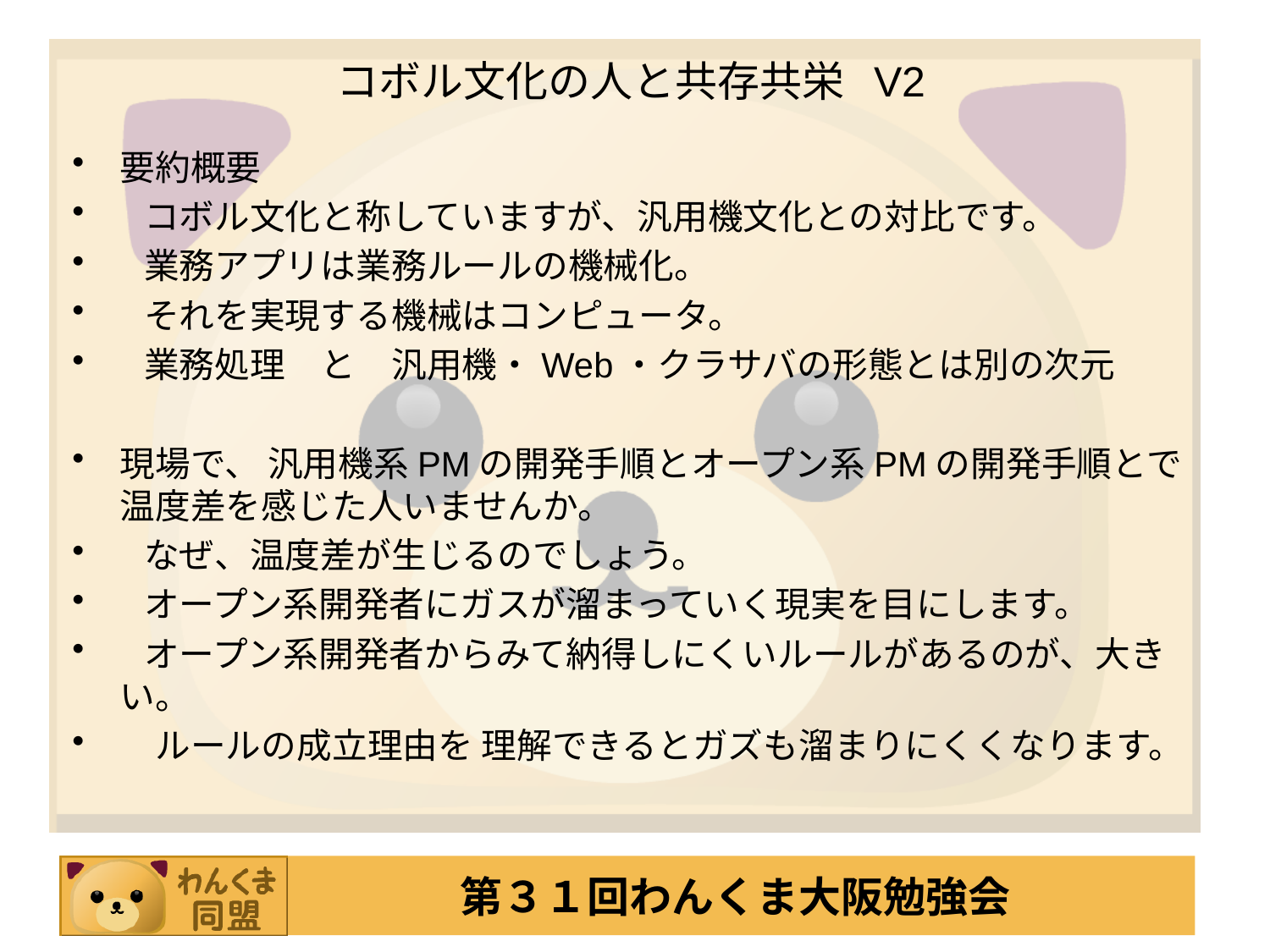

# コボル文化の人と共存共栄  V2
要約概要
  コボル文化と称していますが、汎用機文化との対比です。
  業務アプリは業務ルールの機械化。
  それを実現する機械はコンピュータ。
  業務処理　と　汎用機・Web・クラサバの形態とは別の次元

現場で、 汎用機系PMの開発手順とオープン系PMの開発手順とで温度差を感じた人いませんか。
  なぜ、温度差が生じるのでしょう。
  オープン系開発者にガスが溜まっていく現実を目にします。
  オープン系開発者からみて納得しにくいルールがあるのが、大きい。
　ルールの成立理由を 理解できるとガズも溜まりにくくなります。